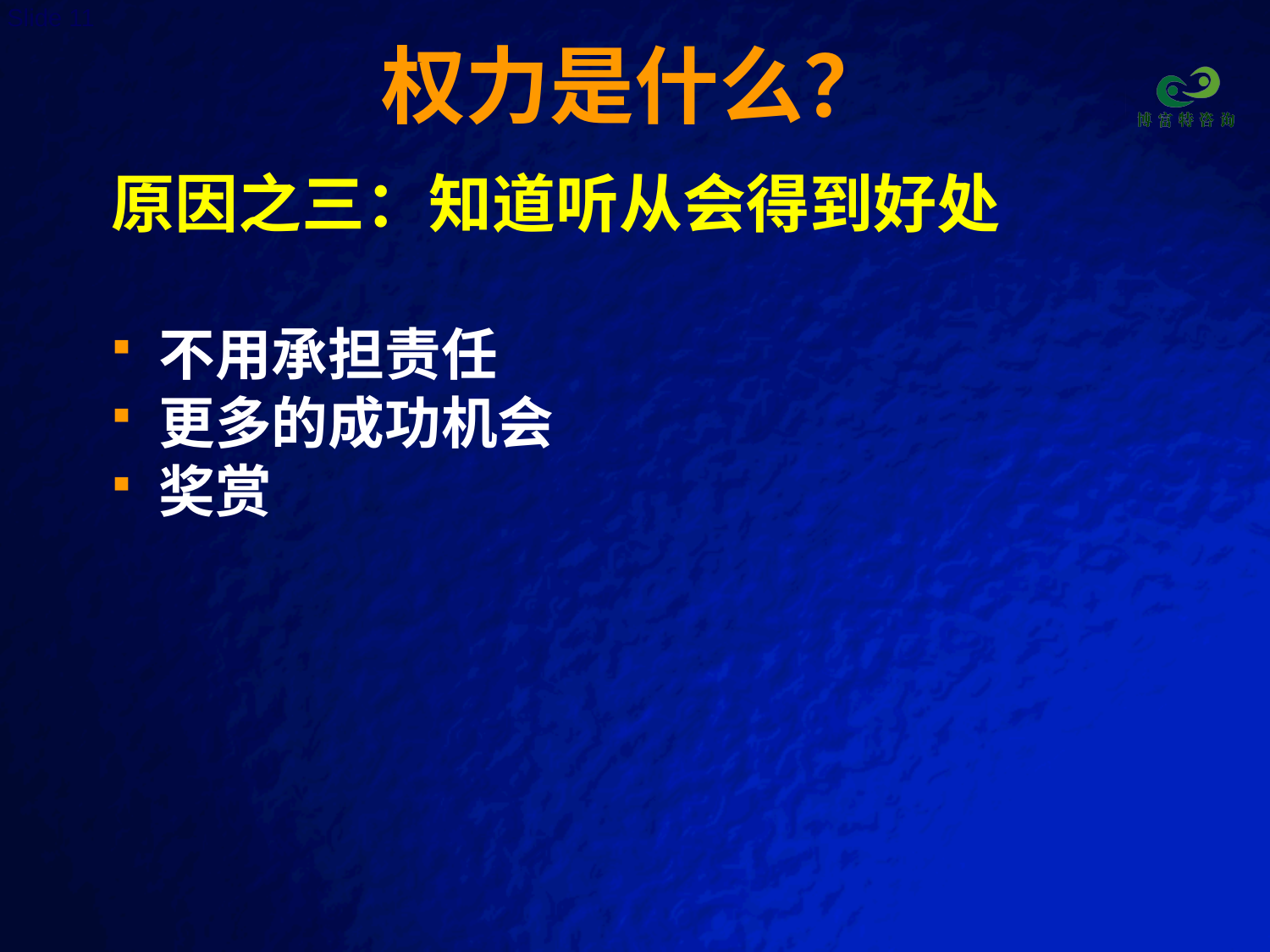

# 权力是什么？
原因之三：知道听从会得到好处

不用承担责任
更多的成功机会
奖赏